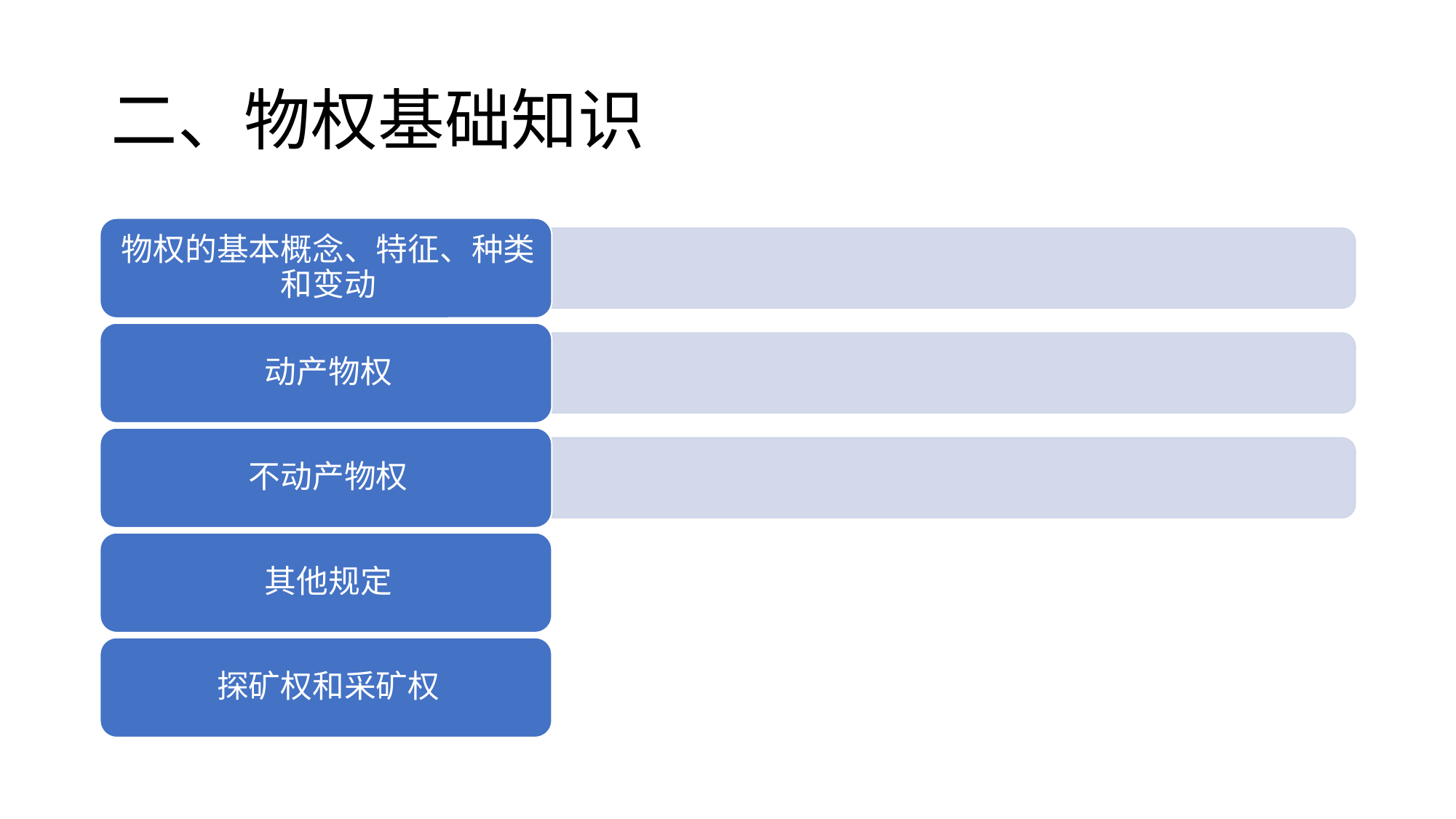

# 二、物权基础知识

物权的基本概念、特征、种类和变动

动产物权

不动产物权
其他规定
探矿权和采矿权